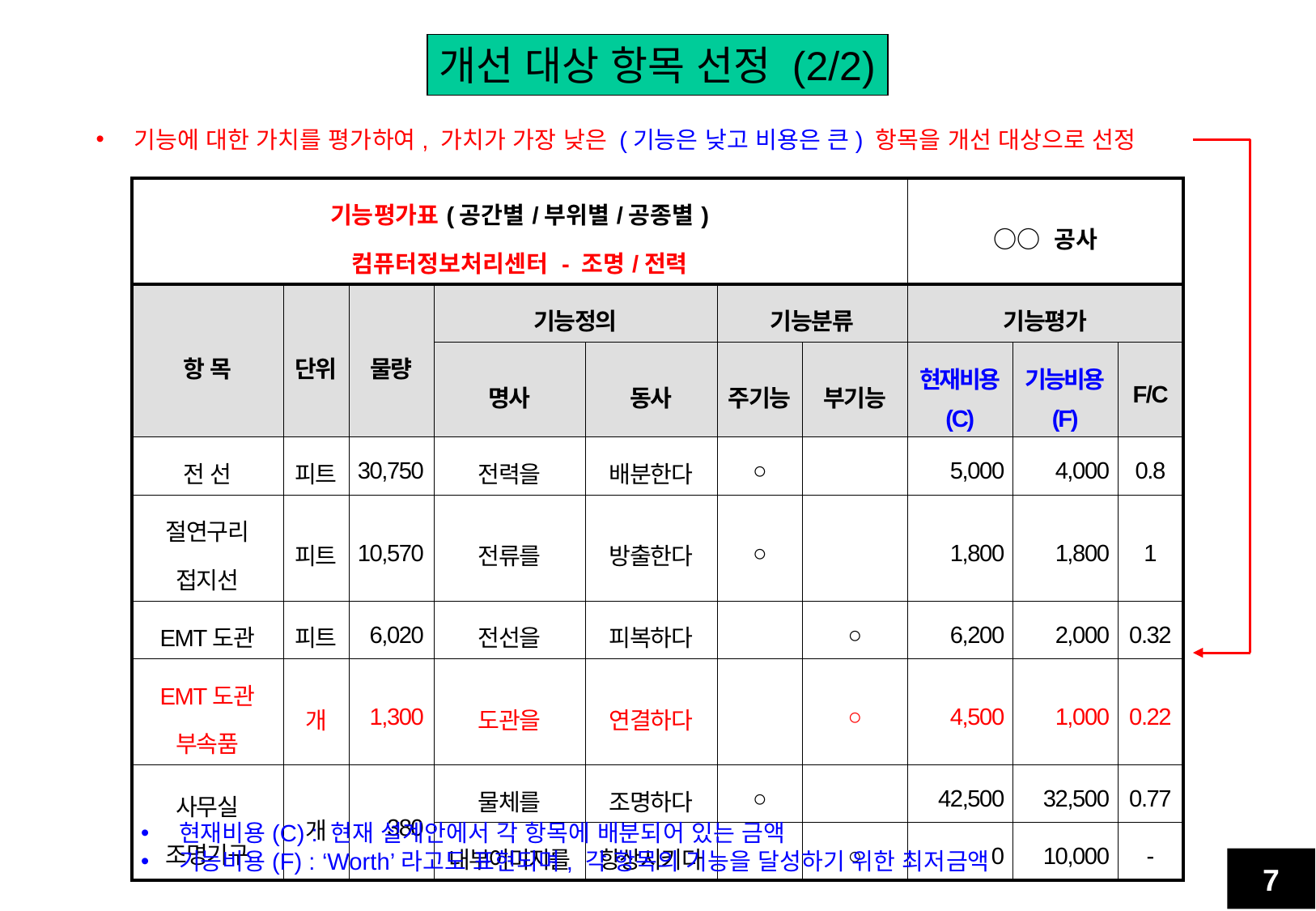

개선 대상 항목 선정 (2/2)
기능에 대한 가치를 평가하여, 가치가 가장 낮은 (기능은 낮고 비용은 큰) 항목을 개선 대상으로 선정
| 기능평가표(공간별/부위별/공종별) 컴퓨터정보처리센터 - 조명/전력 |  |  |  |  |  |  | ○○ 공사 |  |  |
| --- | --- | --- | --- | --- | --- | --- | --- | --- | --- |
| 항 목 | 단위 | 물량 | 기능정의 |  | 기능분류 |  | 기능평가 |  |  |
|  |  |  | 명사 | 동사 | 주기능 | 부기능 | 현재비용 (C) | 기능비용 (F) | F/C |
| 전 선 | 피트 | 30,750 | 전력을 | 배분한다 | ○ |  | 5,000 | 4,000 | 0.8 |
| 절연구리 접지선 | 피트 | 10,570 | 전류를 | 방출한다 | ○ |  | 1,800 | 1,800 | 1 |
| EMT도관 | 피트 | 6,020 | 전선을 | 피복하다 |  | ○ | 6,200 | 2,000 | 0.32 |
| EMT도관 부속품 | 개 | 1,300 | 도관을 | 연결하다 |  | ○ | 4,500 | 1,000 | 0.22 |
| 사무실 조명기구 | 개 | 380 | 물체를 | 조명하다 | ○ |  | 42,500 | 32,500 | 0.77 |
|  |  |  | 내부이미지를 | 향상시키다 |  | ○ | 0 | 10,000 | - |
현재비용(C) : 현재 설계안에서 각 항목에 배분되어 있는 금액
기능비용(F) : ‘Worth’라고도 표현되며, 각 항목의 기능을 달성하기 위한 최저금액
7